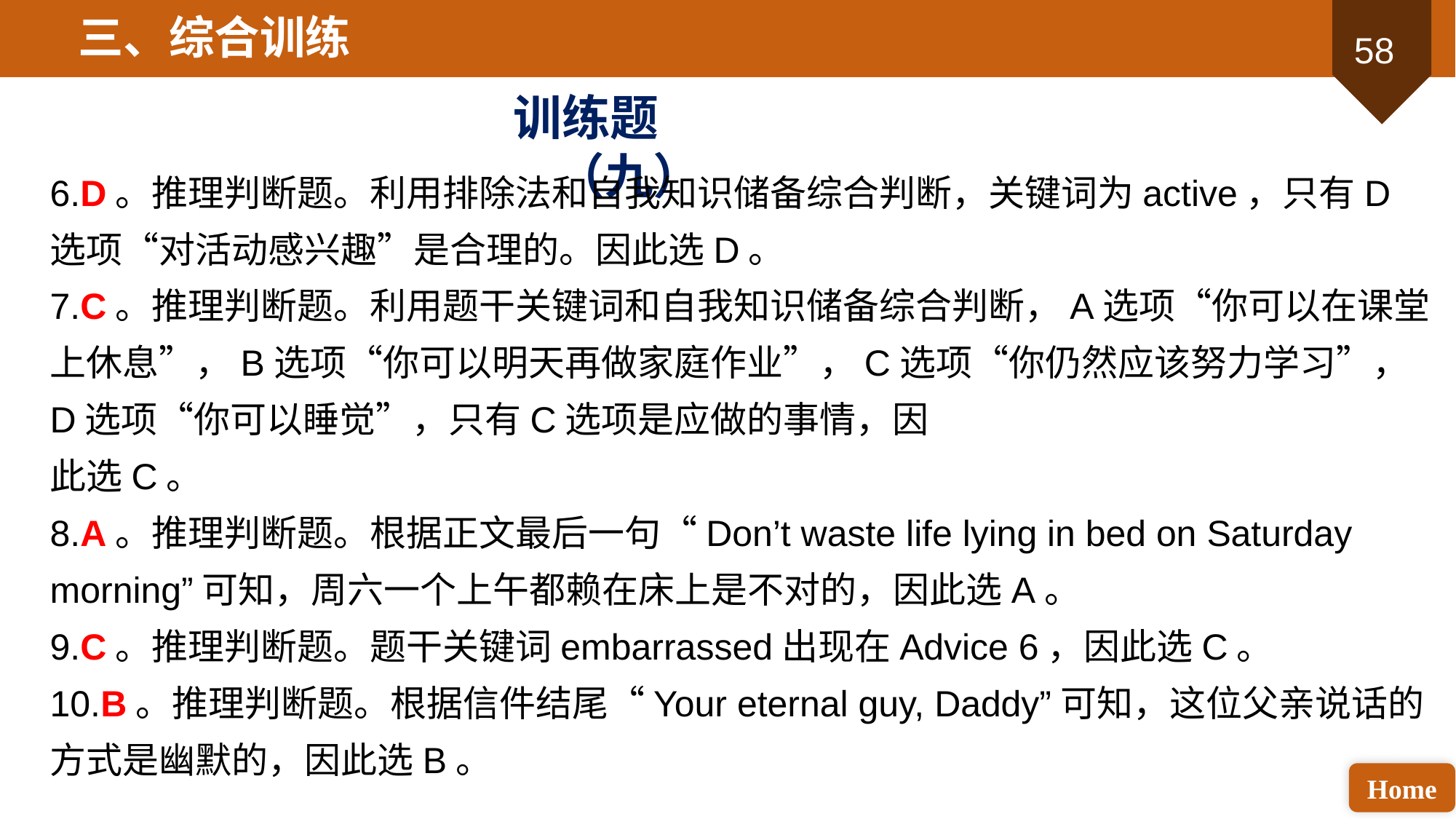

三、综合训练
训练题（九）
6.D。推理判断题。利用排除法和自我知识储备综合判断，关键词为active，只有D选项“对活动感兴趣”是合理的。因此选D。
7.C。推理判断题。利用题干关键词和自我知识储备综合判断，A选项“你可以在课堂上休息”，B选项“你可以明天再做家庭作业”，C选项“你仍然应该努力学习”，D选项“你可以睡觉”，只有C选项是应做的事情，因
此选C。
8.A。推理判断题。根据正文最后一句“Don’t waste life lying in bed on Saturday morning”可知，周六一个上午都赖在床上是不对的，因此选A。
9.C。推理判断题。题干关键词embarrassed出现在Advice 6，因此选C。
10.B。推理判断题。根据信件结尾“Your eternal guy, Daddy”可知，这位父亲说话的方式是幽默的，因此选B。